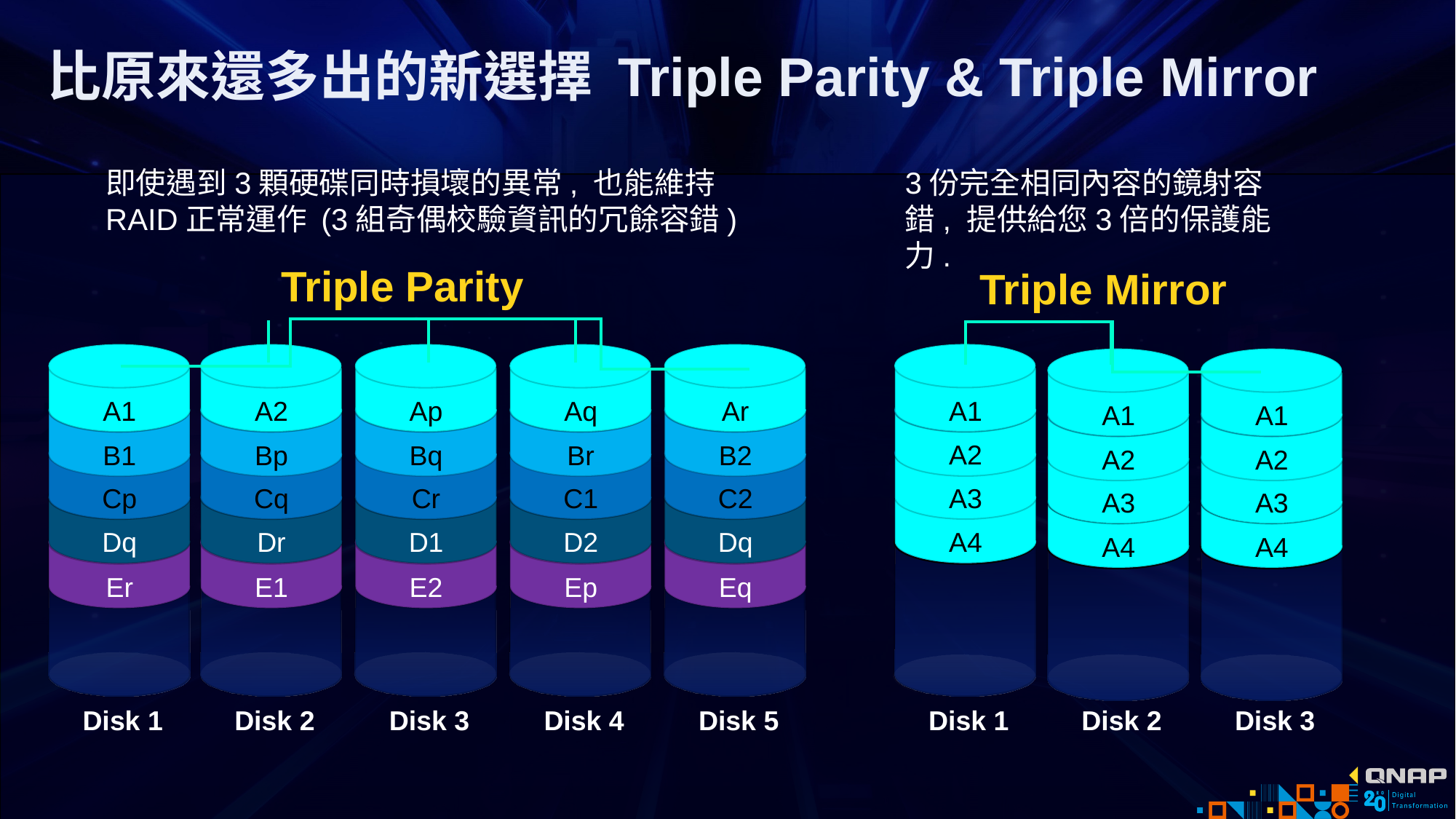

# 比原來還多出的新選擇 Triple Parity & Triple Mirror
即使遇到3顆硬碟同時損壞的異常, 也能維持RAID正常運作 (3組奇偶校驗資訊的冗餘容錯)
3份完全相同內容的鏡射容錯, 提供給您3倍的保護能力.
Triple Parity
Triple Mirror

A1

A1

A2

Ap

Aq

Ar

A1

A1

A2

B1

Bp

Bq

Br

B2

A2

A2

A3

Cp

Cq

Cr

C1

C2

A3

A3

A4

Dq

Dr

D1

D2

Dq

A4

A4

Er

E1

E2

Ep

Eq

Disk 1
Disk 2
Disk 3
Disk 4
Disk 5
Disk 1
Disk 2
Disk 3